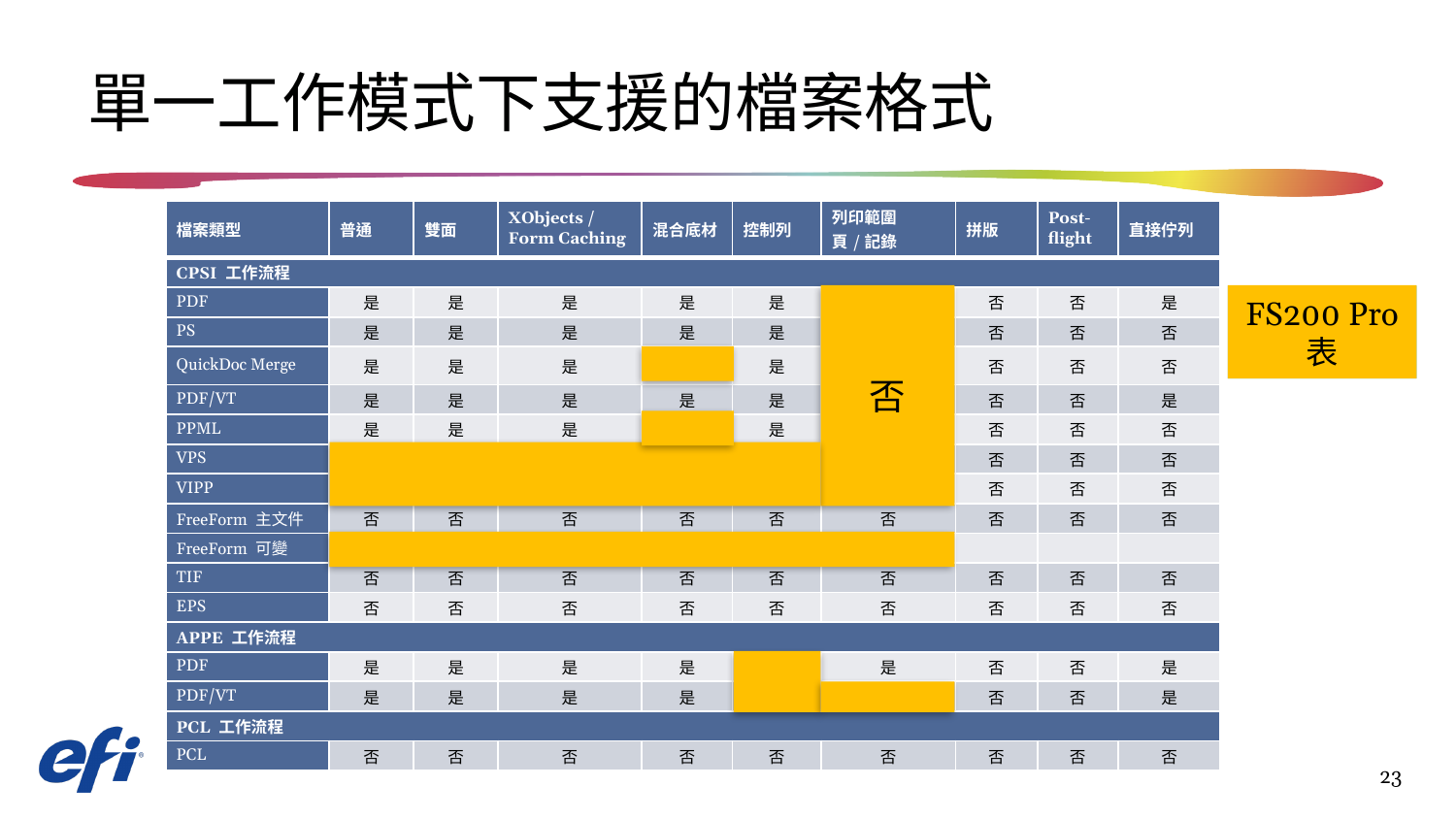

# 單一工作模式下支援的檔案格式
| 檔案類型 | 普通 | 雙面 | XObjects / Form Caching | 混合底材 | 控制列 | 列印範圍 頁/記錄 | 拼版 | Post-flight | 直接佇列 |
| --- | --- | --- | --- | --- | --- | --- | --- | --- | --- |
| CPSI 工作流程 |  |  |  |  |  |  |  |  |  |
| PDF | 是 | 是 | 是 | 是 | 是 | 是 | 否 | 否 | 是 |
| PS | 是 | 是 | 是 | 是 | 是 | 是 | 否 | 否 | 否 |
| QuickDoc Merge | 是 | 是 | 是 | 是 | 是 | 是 | 否 | 否 | 否 |
| PDF/VT | 是 | 是 | 是 | 是 | 是 | 是 | 否 | 否 | 是 |
| PPML | 是 | 是 | 是 | 是 | 是 | 是 | 否 | 否 | 否 |
| VPS | 是 | 是 | 是 | 是 | 是 | 是 | 否 | 否 | 否 |
| VIPP | 是 | 是 | 是 | 是 | 是 | 是 | 否 | 否 | 否 |
| FreeForm 主文件 | 否 | 否 | 否 | 否 | 否 | 否 | 否 | 否 | 否 |
| FreeForm 可變 | 是 | 是 | 是 | 是 | 是 | 是 |  |  |  |
| TIF | 否 | 否 | 否 | 否 | 否 | 否 | 否 | 否 | 否 |
| EPS | 否 | 否 | 否 | 否 | 否 | 否 | 否 | 否 | 否 |
| APPE 工作流程 |  |  |  |  |  |  |  |  |  |
| PDF | 是 | 是 | 是 | 是 | 是 | 是 | 否 | 否 | 是 |
| PDF/VT | 是 | 是 | 是 | 是 | 是 | 是 | 否 | 否 | 是 |
| PCL 工作流程 |  |  |  |  |  |  |  |  |  |
| PCL | 否 | 否 | 否 | 否 | 否 | 否 | 否 | 否 | 否 |
否

FS200 Pro 表
FS300 Pro 表
23